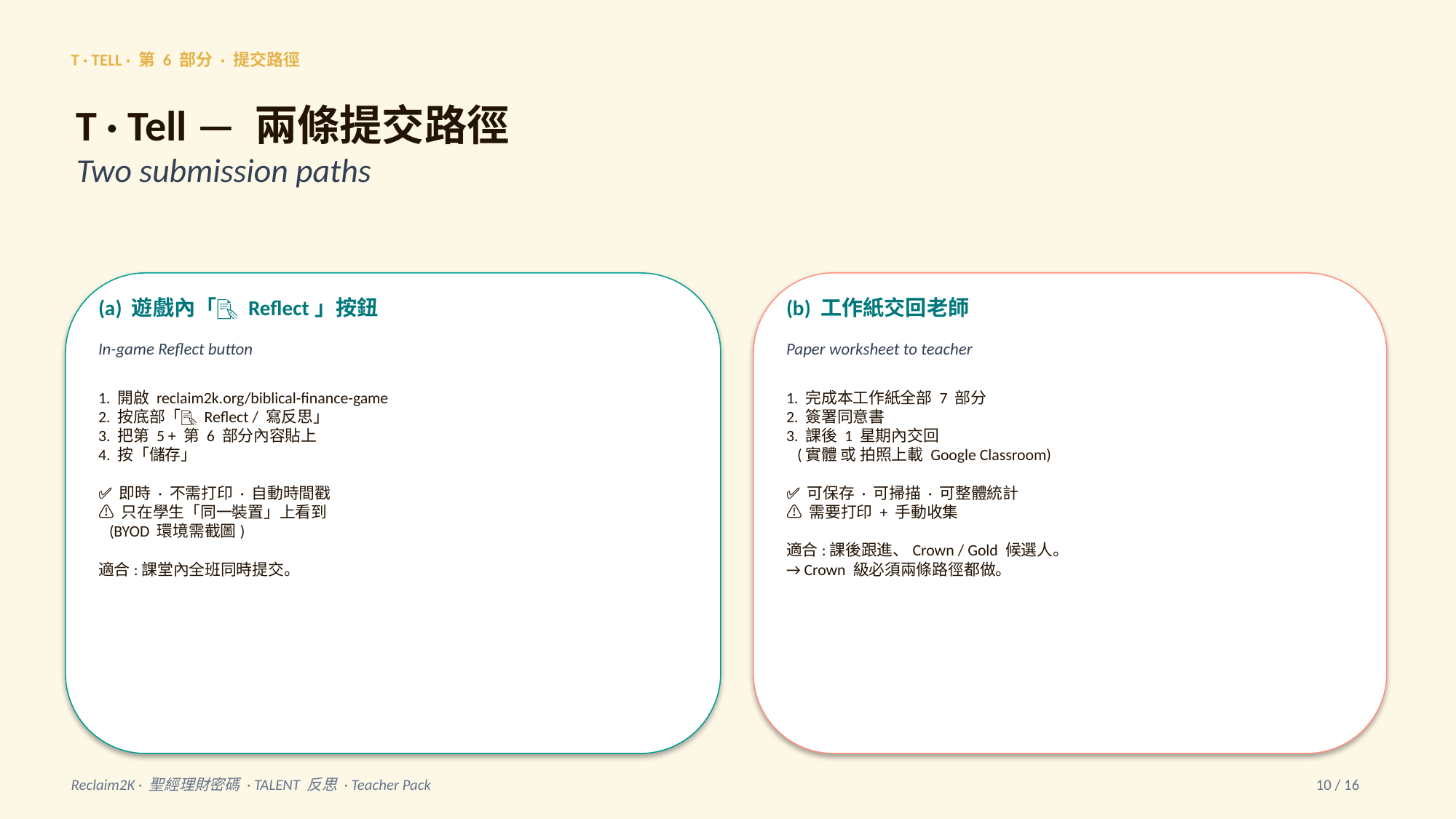

T · TELL · 第 6 部分 · 提交路徑
T · Tell — 兩條提交路徑
Two submission paths

(a) 遊戲內「📝 Reflect」按鈕
(b) 工作紙交回老師
In-game Reflect button
Paper worksheet to teacher
1. 開啟 reclaim2k.org/biblical-finance-game
2. 按底部「📝 Reflect / 寫反思」
3. 把第 5 + 第 6 部分內容貼上
4. 按「儲存」

✅ 即時 · 不需打印 · 自動時間戳
⚠️ 只在學生「同一裝置」上看到
   (BYOD 環境需截圖)

適合:課堂內全班同時提交。
1. 完成本工作紙全部 7 部分
2. 簽署同意書
3. 課後 1 星期內交回
   (實體 或 拍照上載 Google Classroom)

✅ 可保存 · 可掃描 · 可整體統計
⚠️ 需要打印 + 手動收集

適合:課後跟進、Crown / Gold 候選人。
→ Crown 級必須兩條路徑都做。
Reclaim2K · 聖經理財密碼 · TALENT 反思 · Teacher Pack
10 / 16